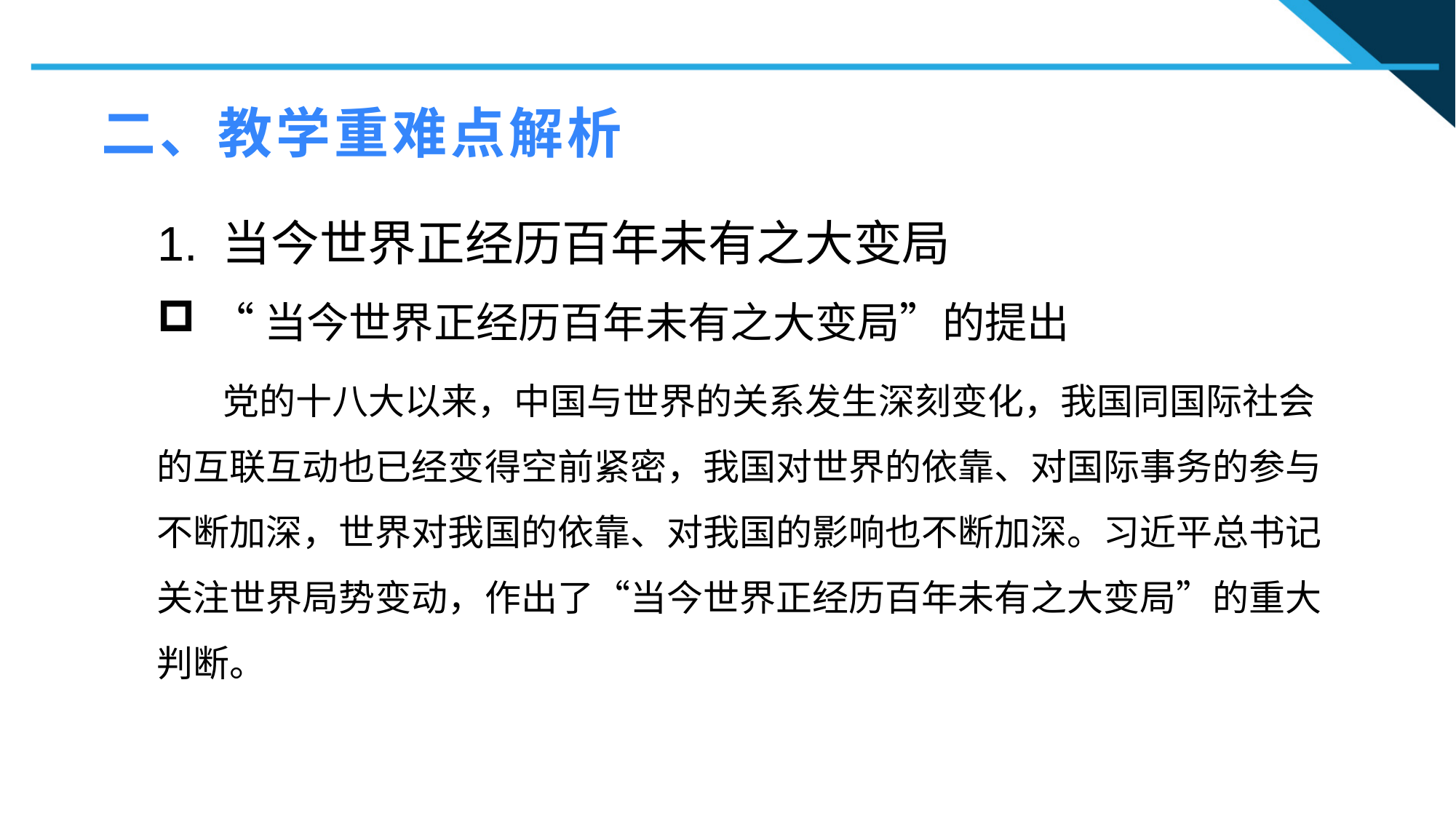

二、教学重难点解析
1. 当今世界正经历百年未有之大变局
“当今世界正经历百年未有之大变局”的提出

1
       党的十八大以来，中国与世界的关系发生深刻变化，我国同国际社会的互联互动也已经变得空前紧密，我国对世界的依靠、对国际事务的参与不断加深，世界对我国的依靠、对我国的影响也不断加深。习近平总书记关注世界局势变动，作出了“当今世界正经历百年未有之大变局”的重大判断。
2
2
n